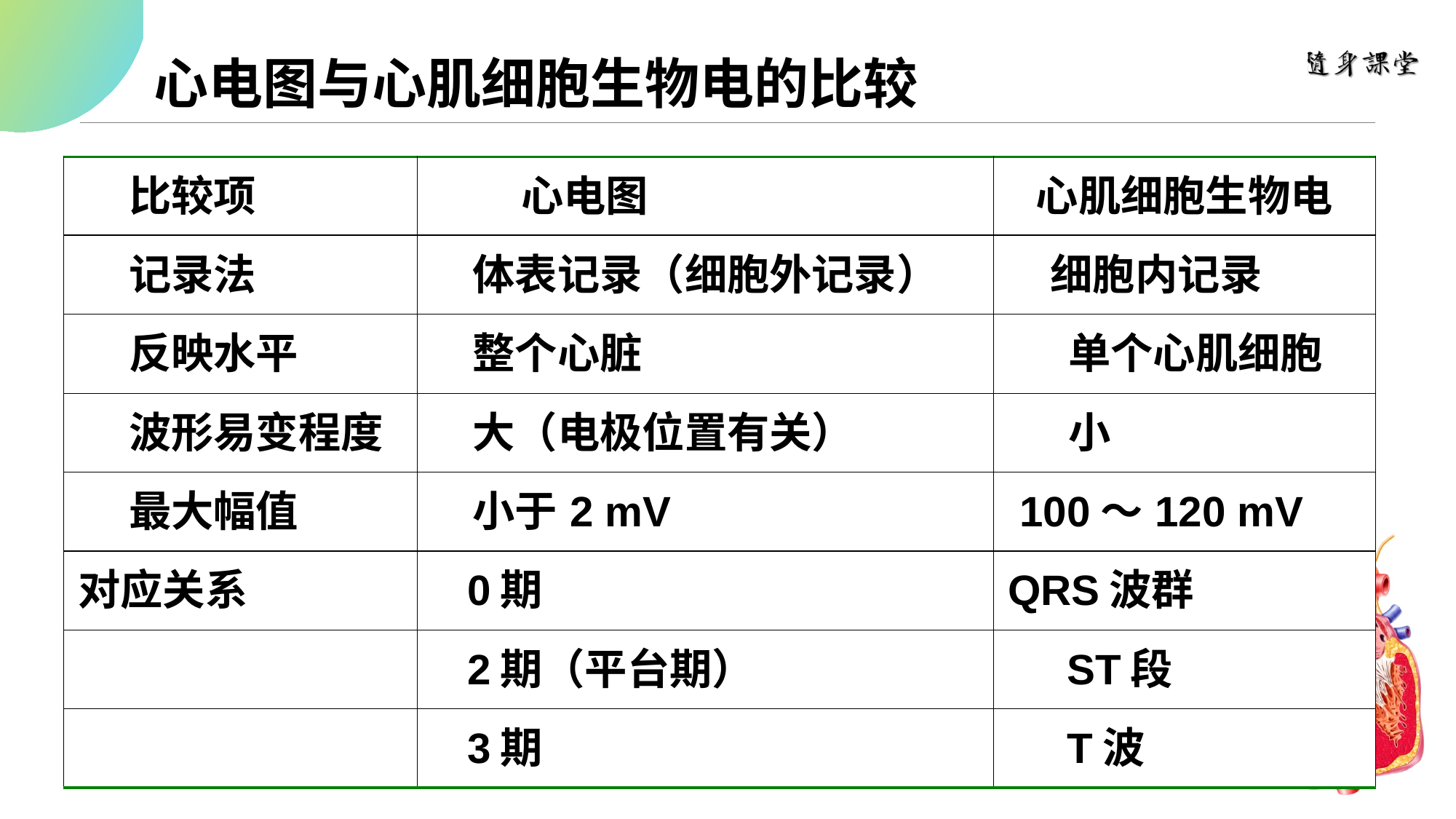

心电图与心肌细胞生物电的比较
| 比较项 | 心电图 | 心肌细胞生物电 |
| --- | --- | --- |
| 记录法 | 体表记录（细胞外记录） | 细胞内记录 |
| 反映水平 | 整个心脏 | 单个心肌细胞 |
| 波形易变程度 | 大（电极位置有关） | 小 |
| 最大幅值 | 小于2 mV | 100～120 mV |
| 对应关系 | 0期 | QRS波群 |
|  | 2期（平台期） | ST段 |
|  | 3期 | T波 |